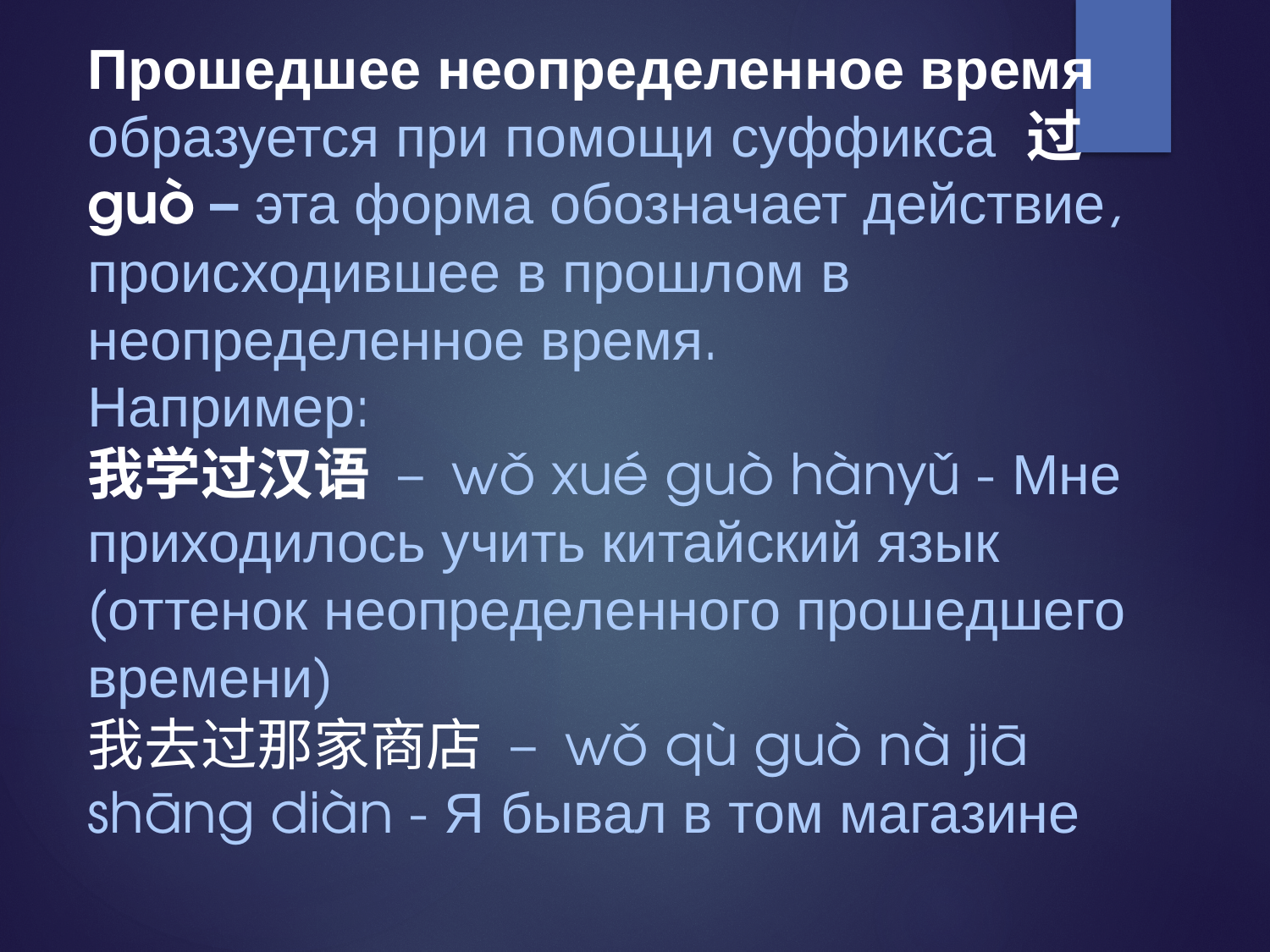

# Прошедшее неопределенное время  образуется при помощи суффикса 过 guò – эта форма обозначает действие, происходившее в прошлом в неопределенное время. Например: 我学过汉语  – wǒ xué guò hànyǔ - Мне приходилось учить китайский язык (оттенок неопределенного прошедшего времени) 我去过那家商店  – wǒ qù guò nà jiā shāng diàn - Я бывал в том магазине